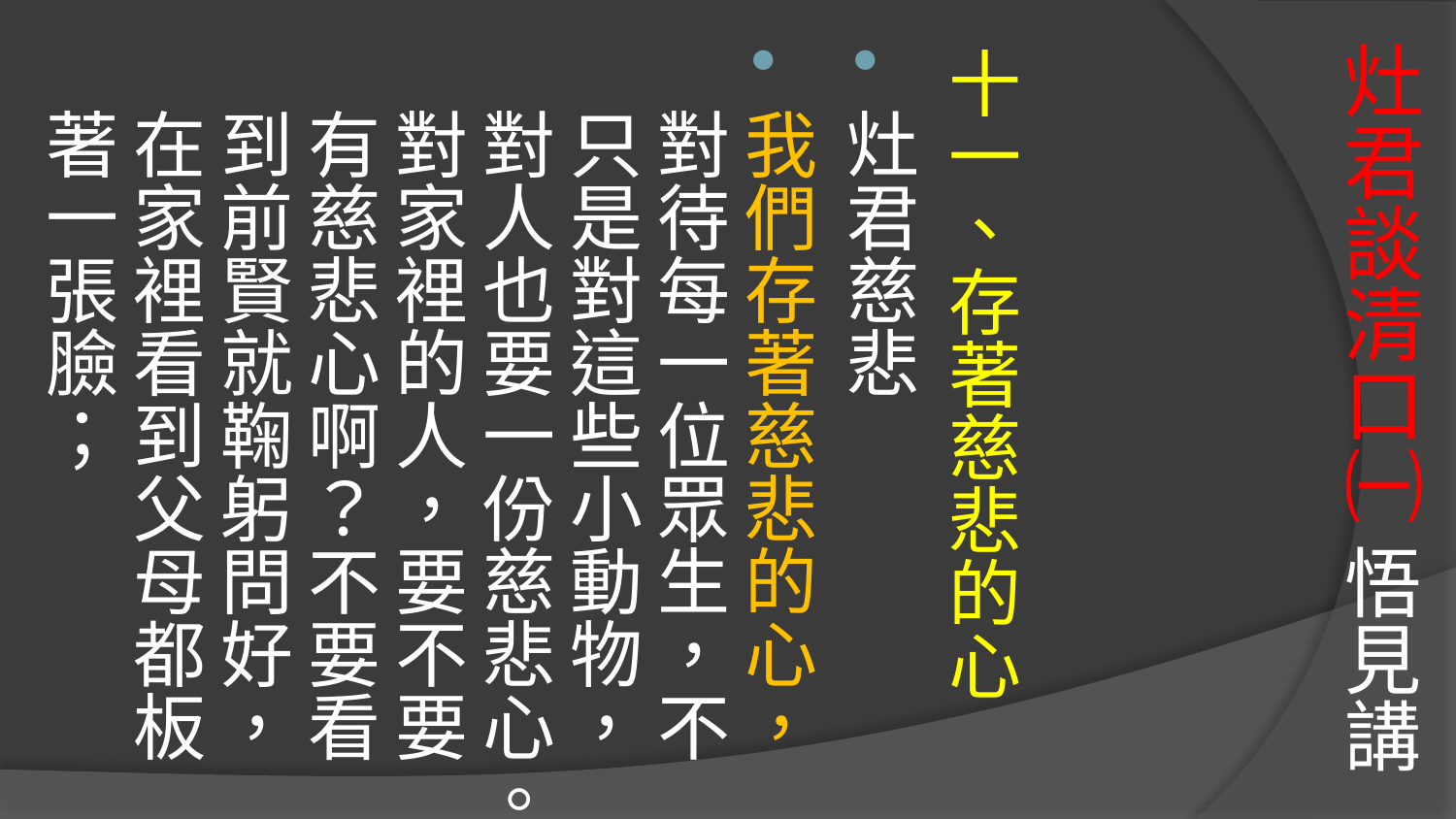

# 灶君談清口㈠ 悟見講
十一、存著慈悲的心
灶君慈悲
我們存著慈悲的心，對待每一位眾生，不只是對這些小動物，對人也要一份慈悲心。對家裡的人，要不要有慈悲心啊？不要看到前賢就鞠躬問好，在家裡看到父母都板著一張臉；